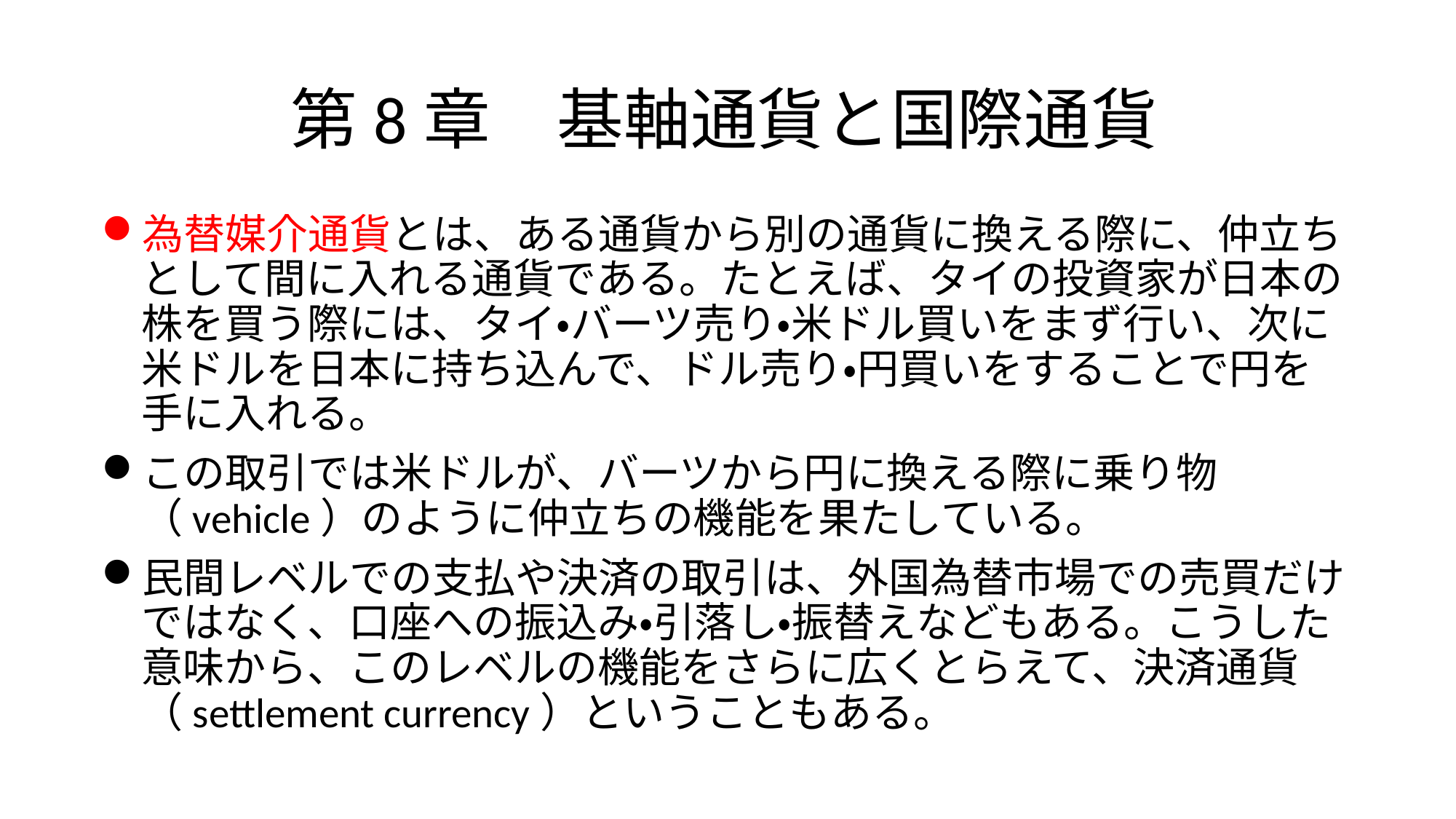

# 第8章　基軸通貨と国際通貨
為替媒介通貨とは、ある通貨から別の通貨に換える際に、仲立ちとして間に入れる通貨である。たとえば、タイの投資家が日本の株を買う際には、タイ・バーツ売り・米ドル買いをまず行い、次に米ドルを日本に持ち込んで、ドル売り・円買いをすることで円を手に入れる。
この取引では米ドルが、バーツから円に換える際に乗り物（vehicle）のように仲立ちの機能を果たしている。
民間レベルでの支払や決済の取引は、外国為替市場での売買だけではなく、口座への振込み・引落し・振替えなどもある。こうした意味から、このレベルの機能をさらに広くとらえて、決済通貨（settlement currency）ということもある。